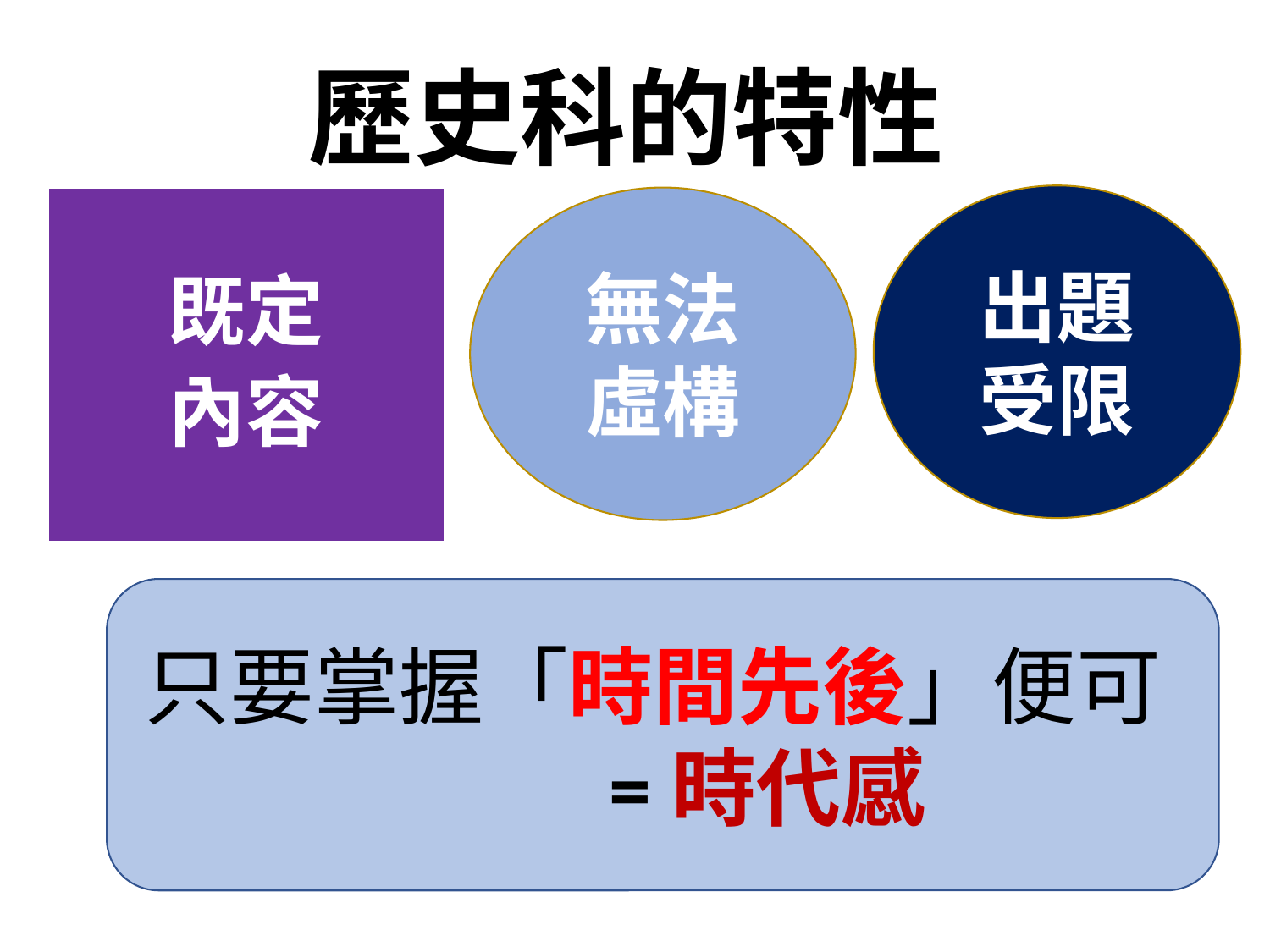

# 歷史科的特性
出題
受限
既定
內容
無法
虛構
只要掌握「時間先後」便可
           =時代感